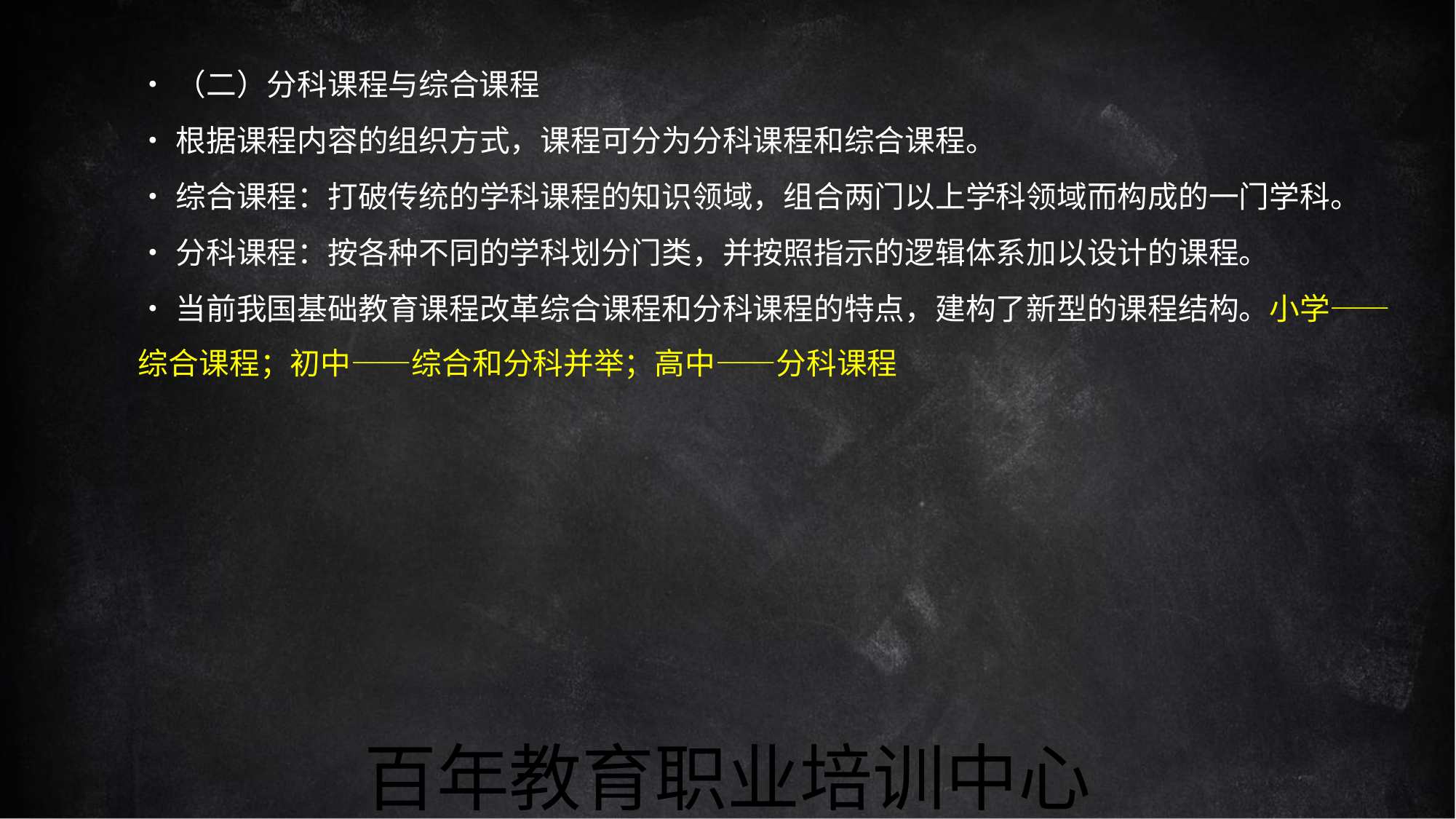

•（二）分科课程与综合课程
•根据课程内容的组织方式，课程可分为分科课程和综合课程。
•综合课程：打破传统的学科课程的知识领域，组合两门以上学科领域而构成的一门学科。
•分科课程：按各种不同的学科划分门类，并按照指示的逻辑体系加以设计的课程。
•当前我国基础教育课程改革综合课程和分科课程的特点，建构了新型的课程结构。小学——
综合课程；初中——综合和分科并举；高中——分科课程
百年教育职业培训中心